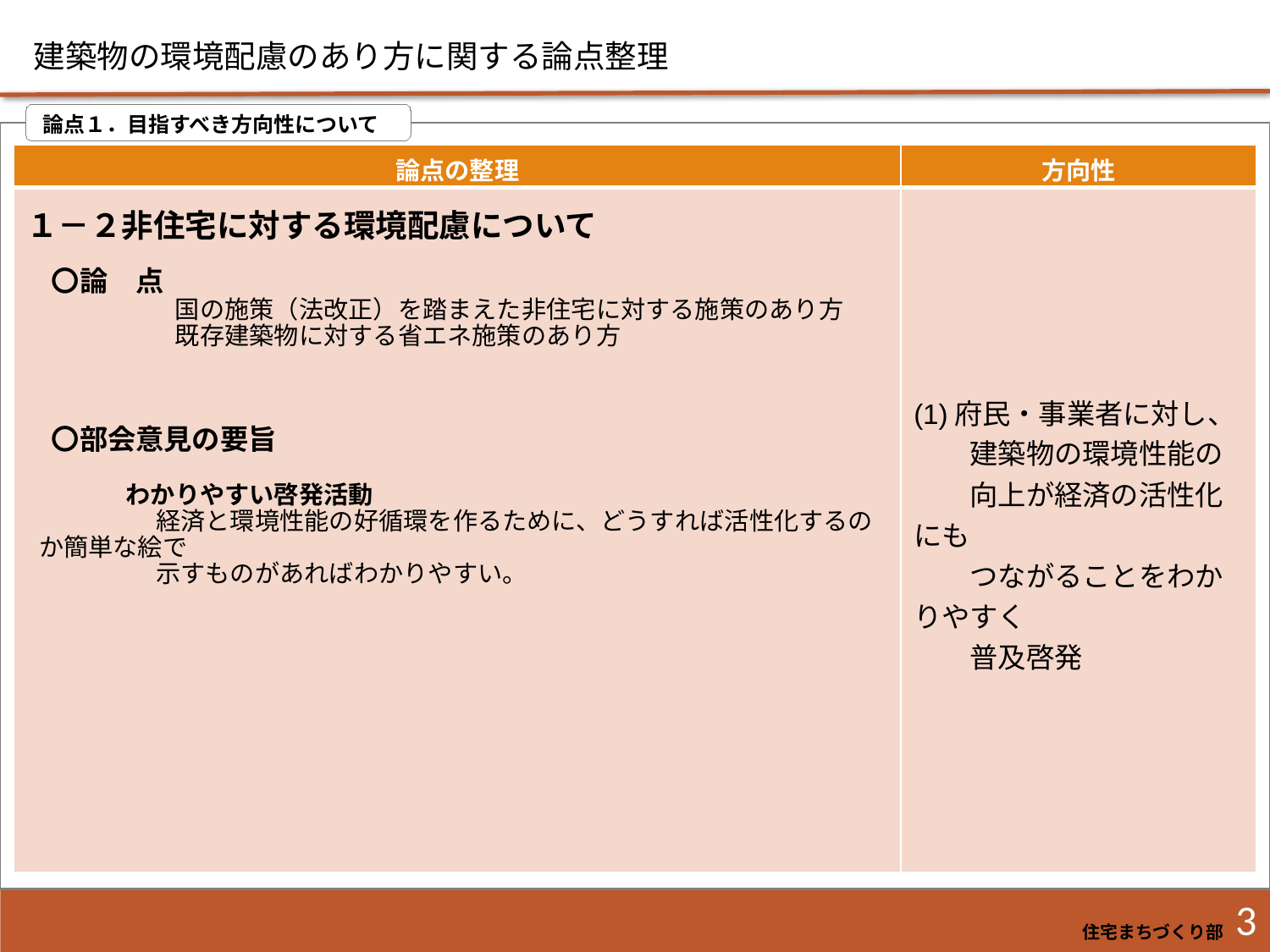

建築物の環境配慮のあり方に関する論点整理
 論点１．目指すべき方向性について

| 論点の整理 | 方向性 |
| --- | --- |
| １－２非住宅に対する環境配慮について 　 　〇論　点　 　　　　　　国の施策（法改正）を踏まえた非住宅に対する施策のあり方 　　　　　　既存建築物に対する省エネ施策のあり方 　 　〇部会意見の要旨 　　　 　　　　わかりやすい啓発活動　　 　 　　　　経済と環境性能の好循環を作るために、どうすれば活性化するのか簡単な絵で 　 　　　　示すものがあればわかりやすい。 | (1)府民・事業者に対し、 　　建築物の環境性能の 　　向上が経済の活性化にも 　　つながることをわかりやすく 　　普及啓発 |
3
住宅まちづくり部